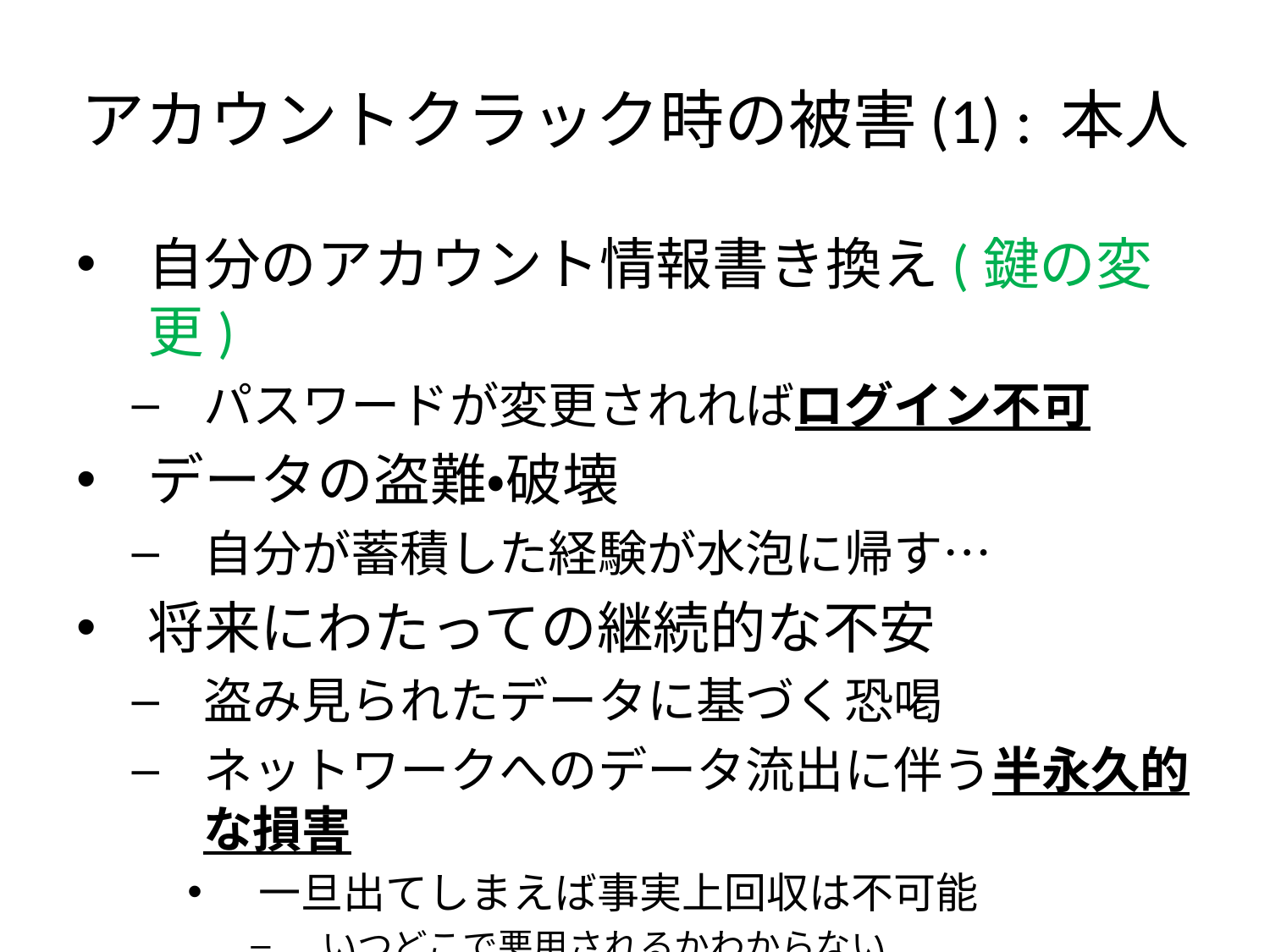

# アカウントクラック時の被害(1) : 本人
自分のアカウント情報書き換え(鍵の変更)
パスワードが変更されればログイン不可
データの盗難・破壊
自分が蓄積した経験が水泡に帰す…
将来にわたっての継続的な不安
盗み見られたデータに基づく恐喝
ネットワークへのデータ流出に伴う半永久的な損害
一旦出てしまえば事実上回収は不可能
いつどこで悪用されるかわからない